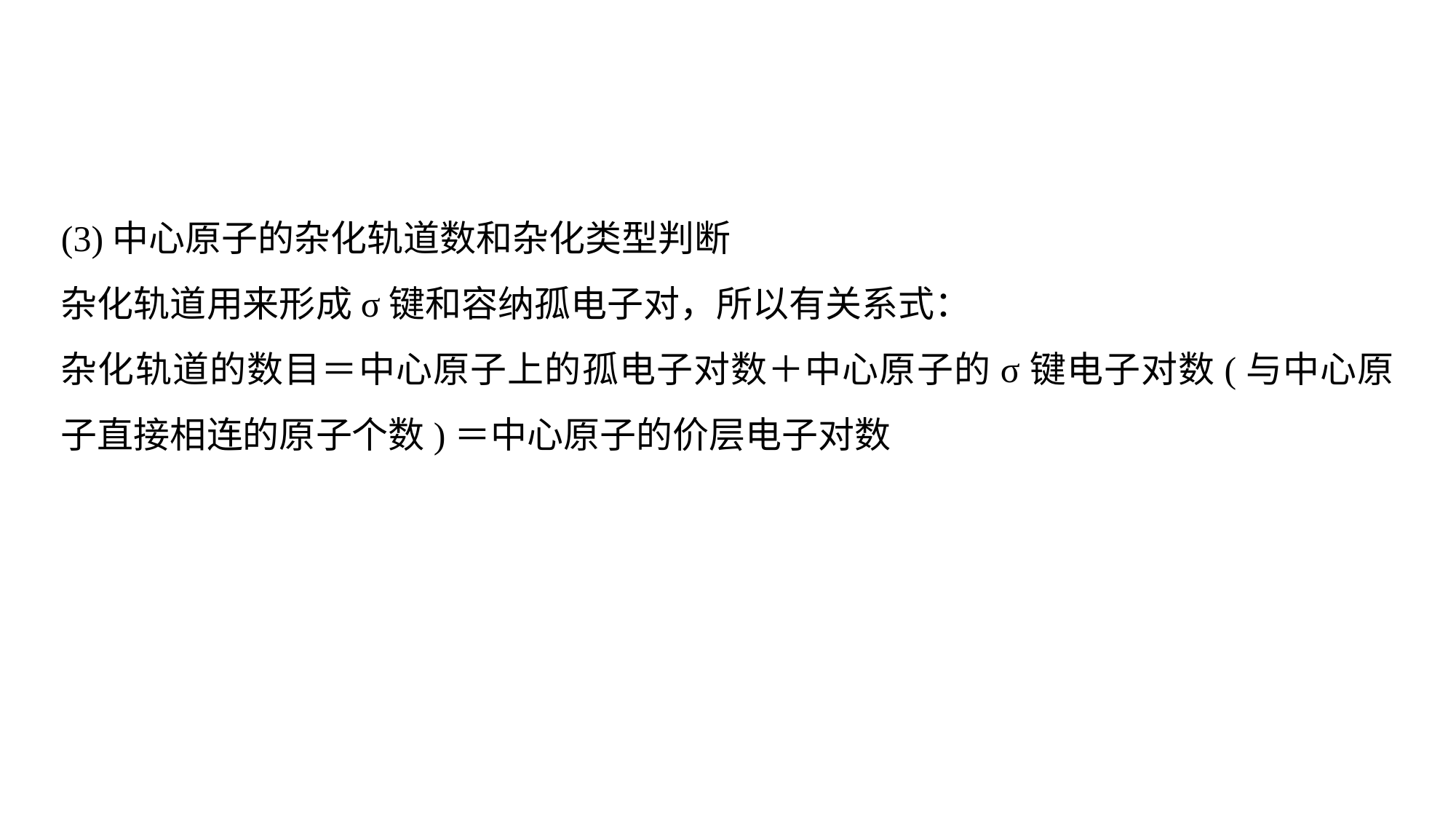

(3)中心原子的杂化轨道数和杂化类型判断
杂化轨道用来形成σ键和容纳孤电子对，所以有关系式：
杂化轨道的数目＝中心原子上的孤电子对数＋中心原子的σ键电子对数(与中心原子直接相连的原子个数)＝中心原子的价层电子对数